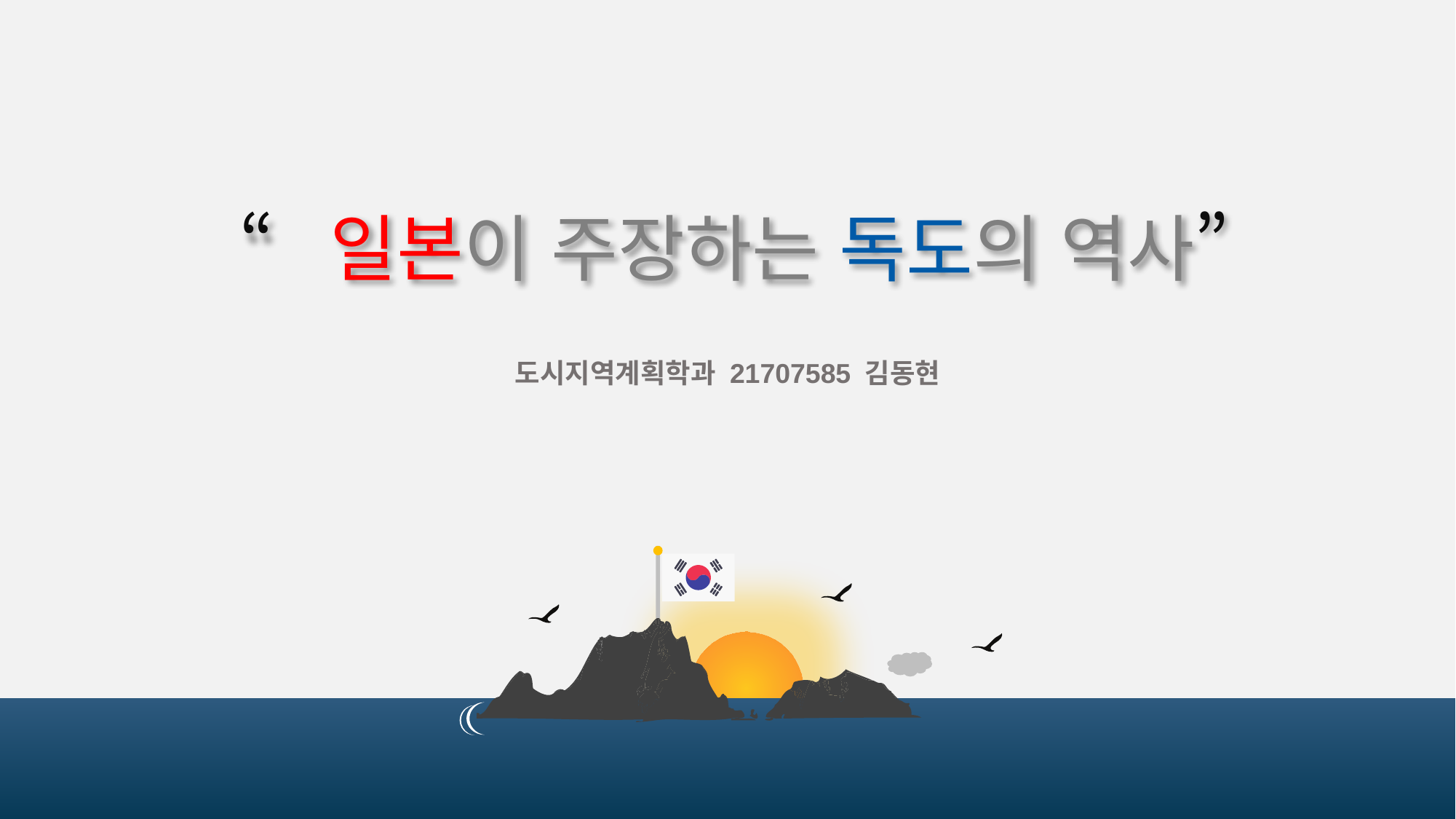

“일본이 주장하는 독도의 역사”
도시지역계획학과 21707585 김동현